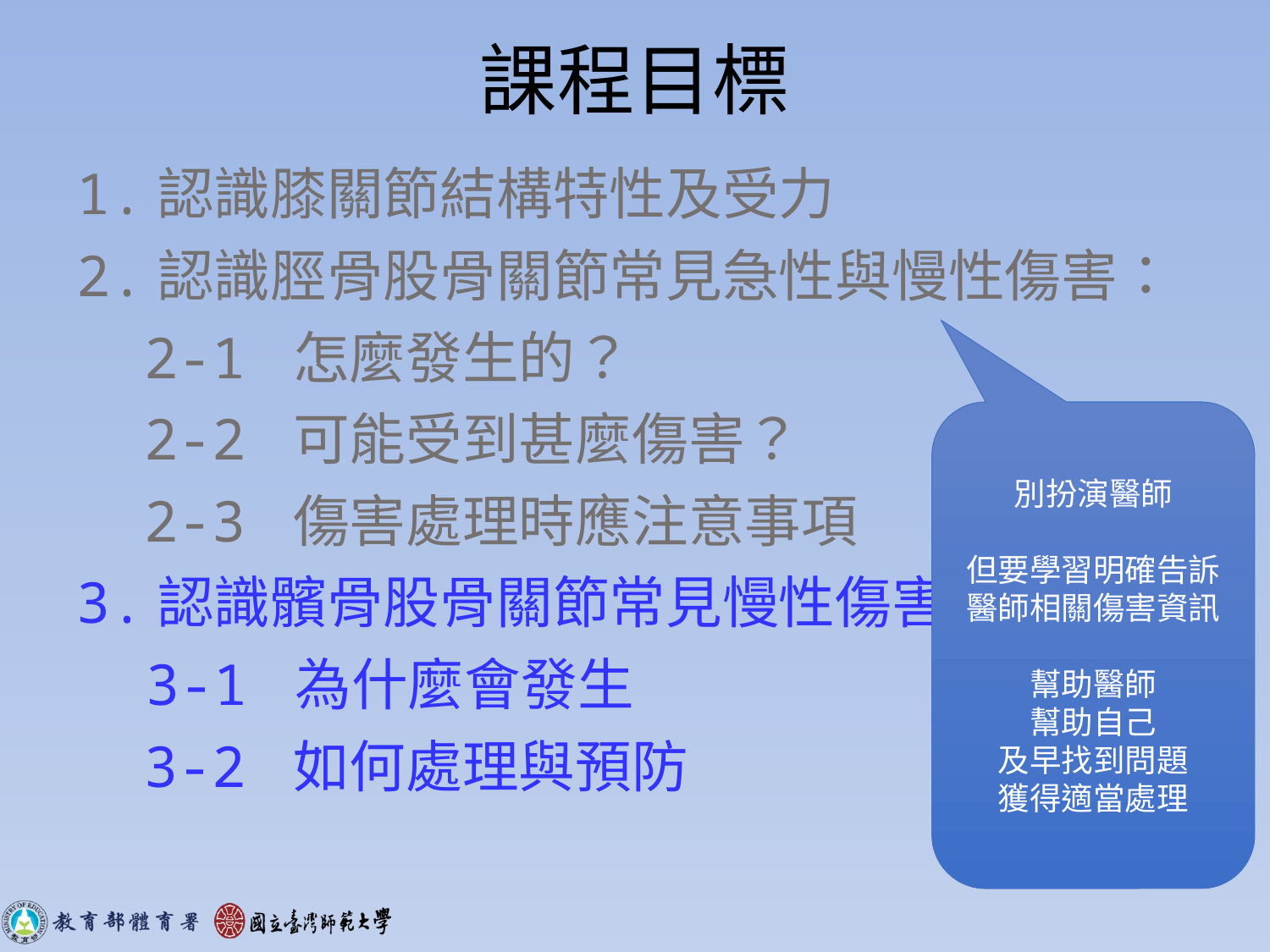

# 課程目標
1.認識膝關節結構特性及受力
2.認識脛骨股骨關節常見急性與慢性傷害：
  2-1 怎麼發生的？
  2-2 可能受到甚麼傷害？
  2-3 傷害處理時應注意事項
3.認識髕骨股骨關節常見慢性傷害
　3-1 為什麼會發生
  3-2 如何處理與預防
別扮演醫師

但要學習明確告訴醫師相關傷害資訊

幫助醫師
幫助自己
及早找到問題
獲得適當處理